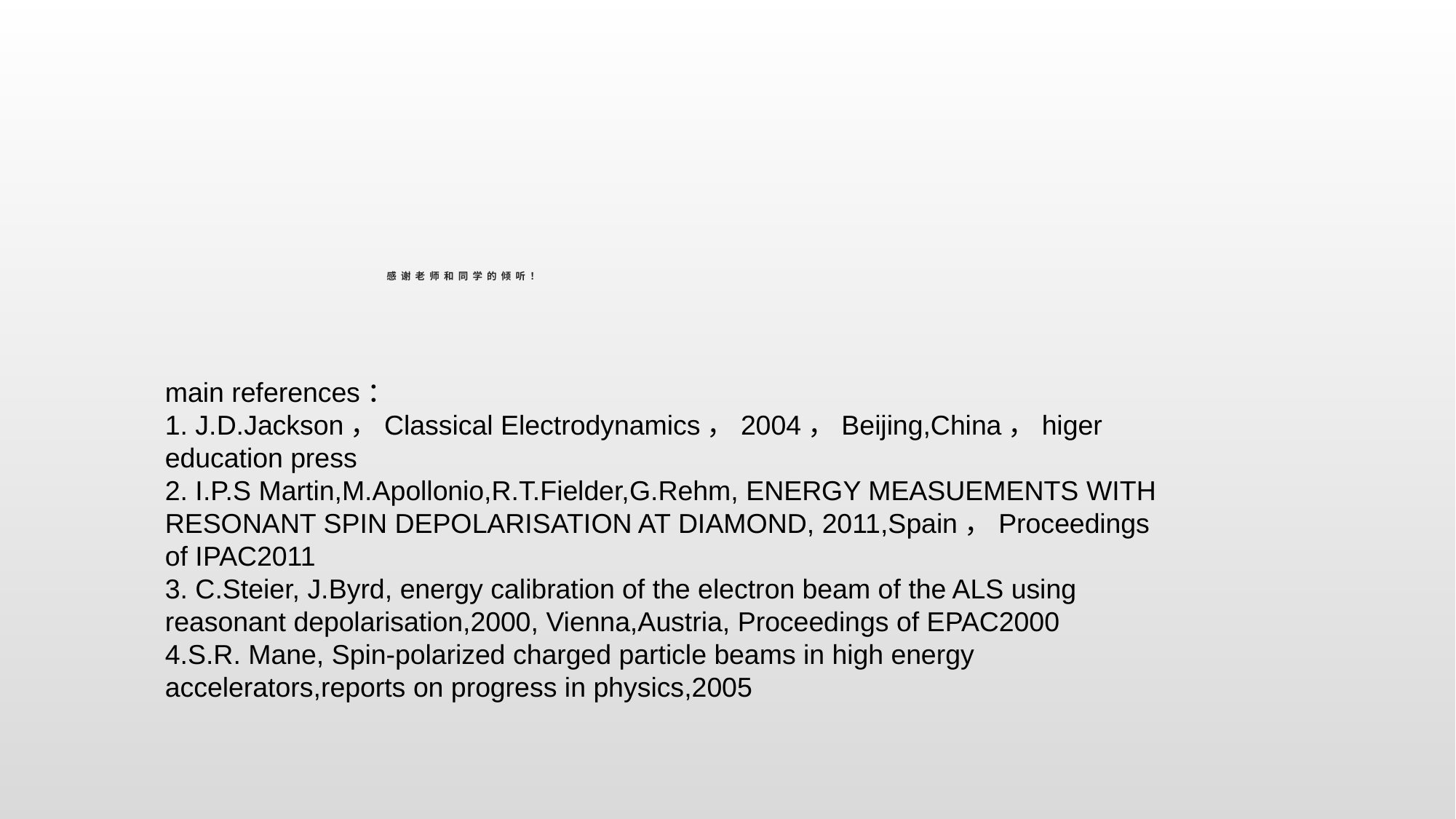

# 感谢老师和同学的倾听！
main references：
1. J.D.Jackson，Classical Electrodynamics，2004，Beijing,China，higer education press
2. I.P.S Martin,M.Apollonio,R.T.Fielder,G.Rehm, ENERGY MEASUEMENTS WITH RESONANT SPIN DEPOLARISATION AT DIAMOND, 2011,Spain，Proceedings of IPAC2011
3. C.Steier, J.Byrd, energy calibration of the electron beam of the ALS using reasonant depolarisation,2000, Vienna,Austria, Proceedings of EPAC2000
4.S.R. Mane, Spin-polarized charged particle beams in high energy accelerators,reports on progress in physics,2005